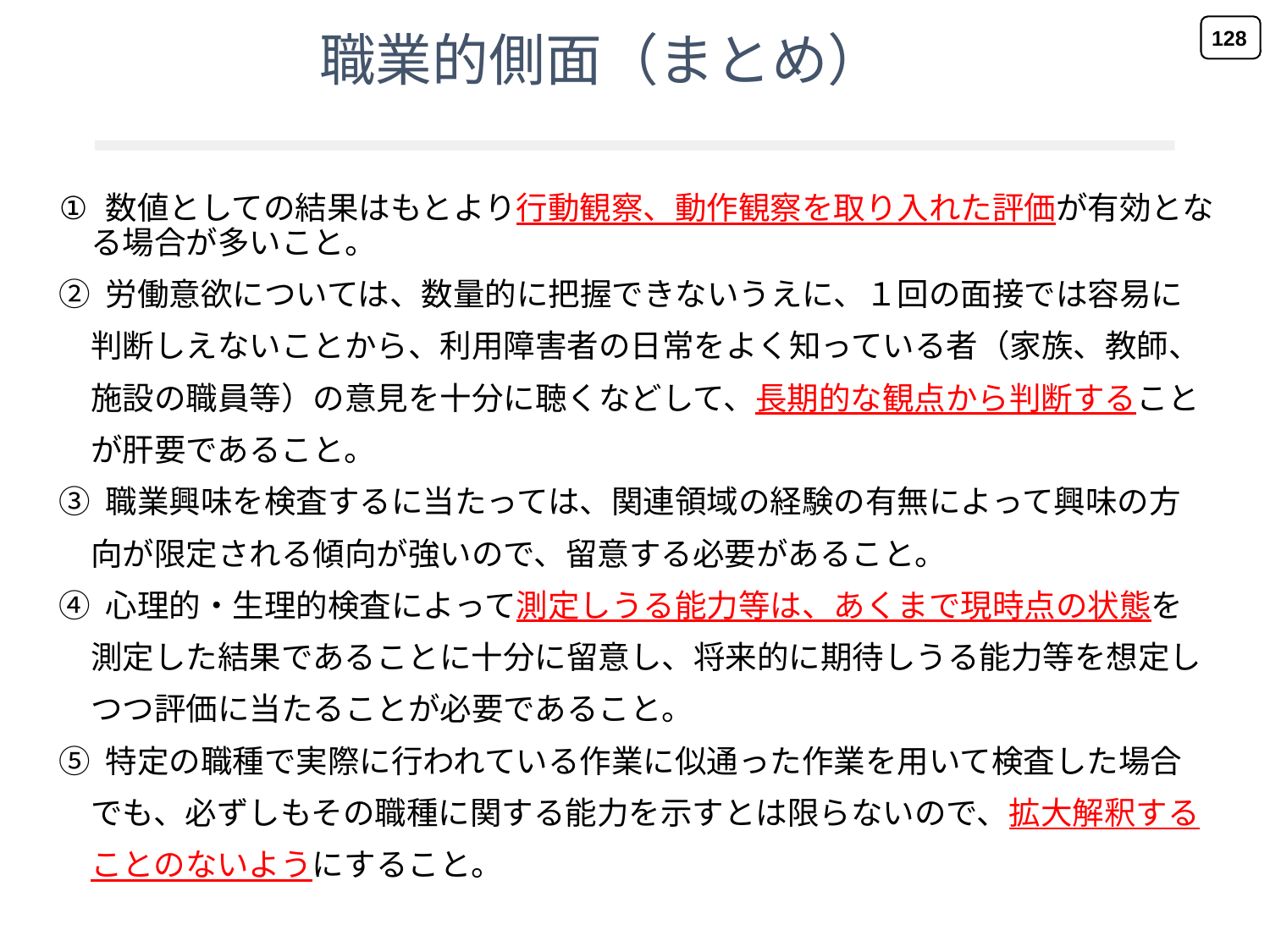

128
職業的側面（まとめ）

 数値としての結果はもとより行動観察、動作観察を取り入れた評価が有効となる場合が多いこと。
② 労働意欲については、数量的に把握できないうえに、１回の面接では容易に
　判断しえないことから、利用障害者の日常をよく知っている者（家族、教師、
　施設の職員等）の意見を十分に聴くなどして、長期的な観点から判断すること
　が肝要であること。
③ 職業興味を検査するに当たっては、関連領域の経験の有無によって興味の方
　向が限定される傾向が強いので、留意する必要があること。
④ 心理的・生理的検査によって測定しうる能力等は、あくまで現時点の状態を
　測定した結果であることに十分に留意し、将来的に期待しうる能力等を想定し
　つつ評価に当たることが必要であること。
⑤ 特定の職種で実際に行われている作業に似通った作業を用いて検査した場合
　でも、必ずしもその職種に関する能力を示すとは限らないので、拡大解釈する
　ことのないようにすること。